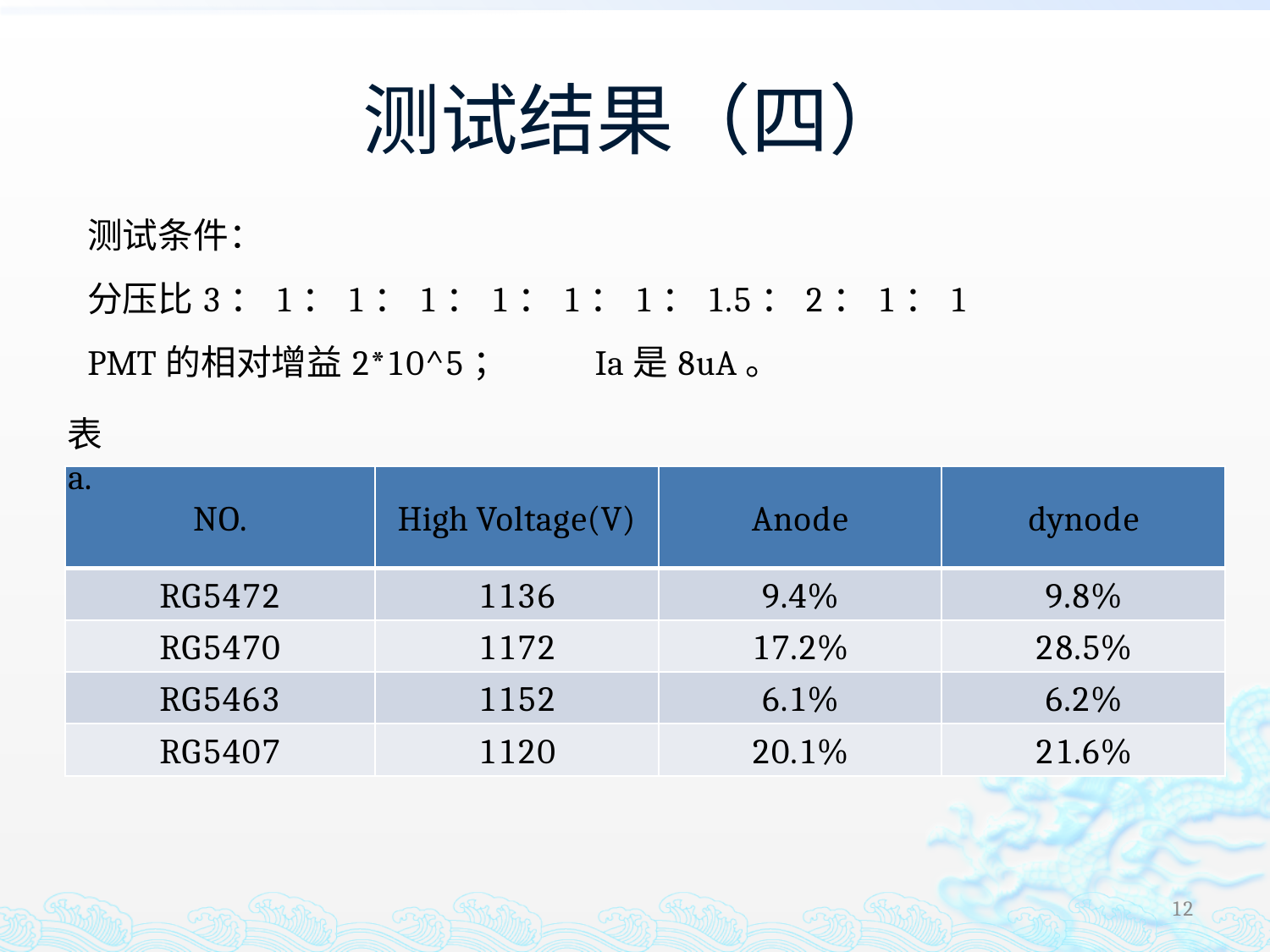

# 测试结果（四）
测试条件：
分压比3：1：1：1：1：1：1：1.5：2：1：1
PMT的相对增益2*10^5；	Ia是8uA。
表a.
| NO. | High Voltage(V) | Anode | dynode |
| --- | --- | --- | --- |
| RG5472 | 1136 | 9.4% | 9.8% |
| RG5470 | 1172 | 17.2% | 28.5% |
| RG5463 | 1152 | 6.1% | 6.2% |
| RG5407 | 1120 | 20.1% | 21.6% |
12